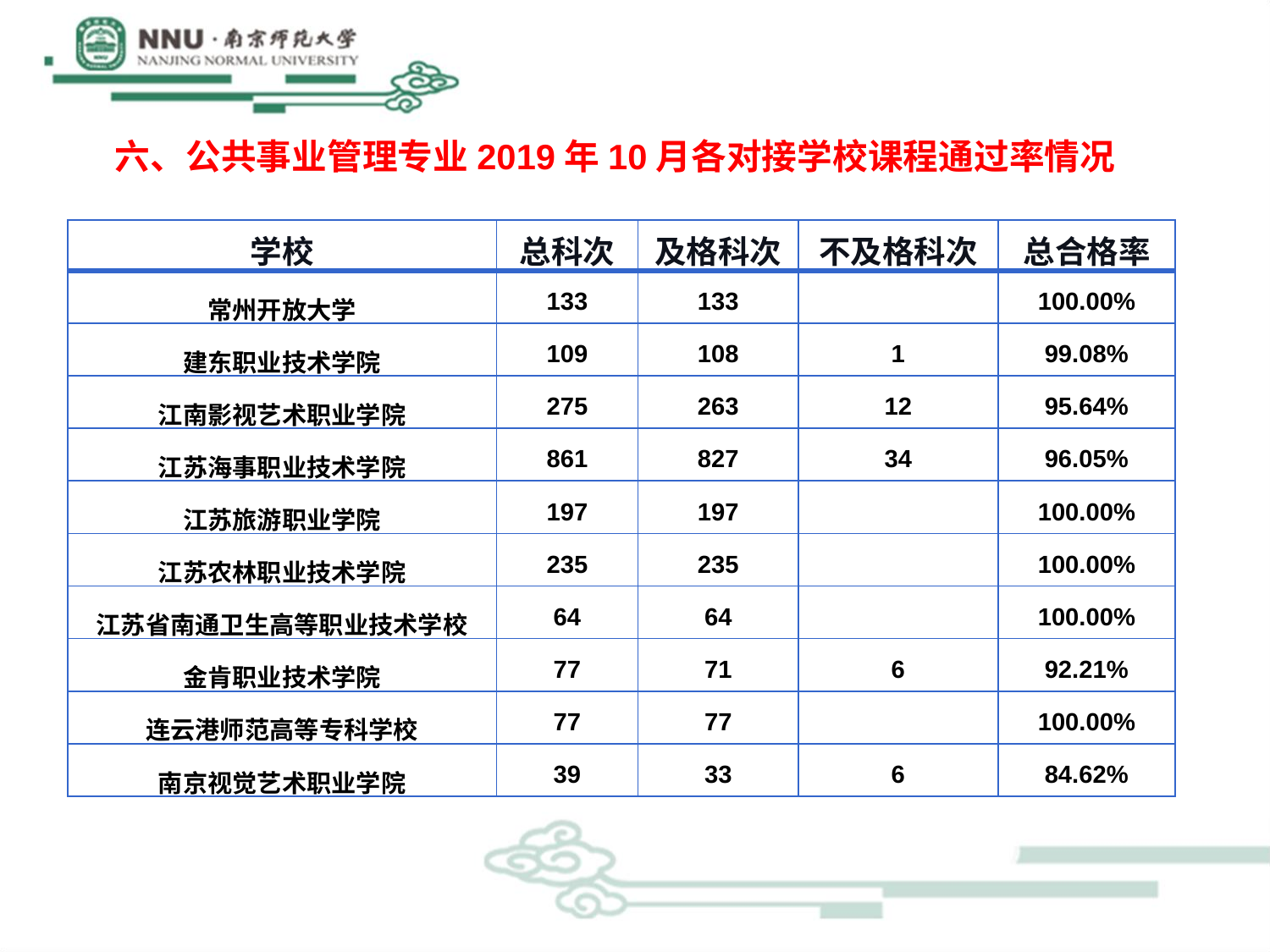

六、公共事业管理专业2019年10月各对接学校课程通过率情况
| 学校 | 总科次 | 及格科次 | 不及格科次 | 总合格率 |
| --- | --- | --- | --- | --- |
| 常州开放大学 | 133 | 133 |  | 100.00% |
| 建东职业技术学院 | 109 | 108 | 1 | 99.08% |
| 江南影视艺术职业学院 | 275 | 263 | 12 | 95.64% |
| 江苏海事职业技术学院 | 861 | 827 | 34 | 96.05% |
| 江苏旅游职业学院 | 197 | 197 |  | 100.00% |
| 江苏农林职业技术学院 | 235 | 235 |  | 100.00% |
| 江苏省南通卫生高等职业技术学校 | 64 | 64 |  | 100.00% |
| 金肯职业技术学院 | 77 | 71 | 6 | 92.21% |
| 连云港师范高等专科学校 | 77 | 77 |  | 100.00% |
| 南京视觉艺术职业学院 | 39 | 33 | 6 | 84.62% |